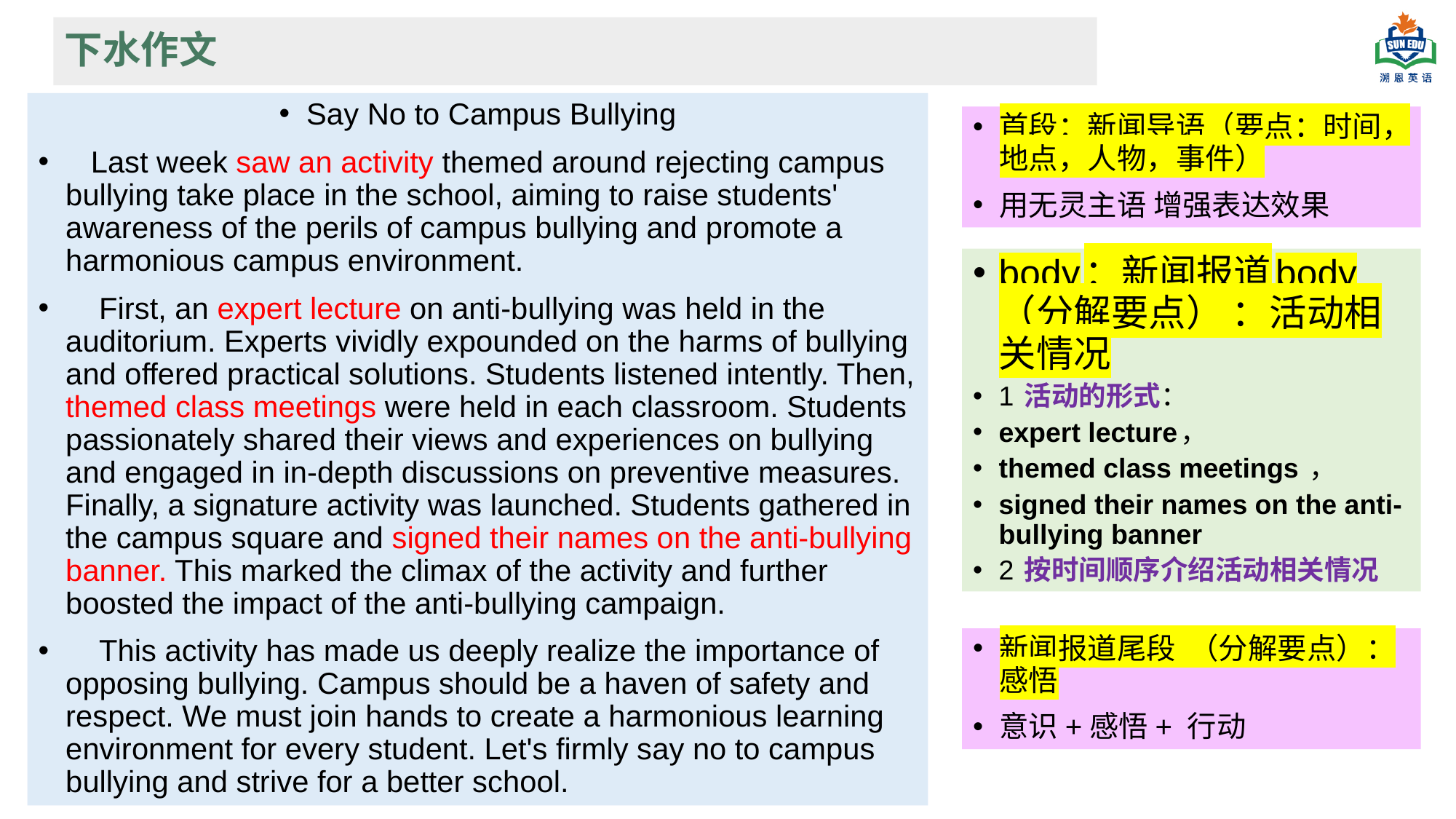

下水作文
Say No to Campus Bullying
   Last week saw an activity themed around rejecting campus bullying take place in the school, aiming to raise students' awareness of the perils of campus bullying and promote a harmonious campus environment.
    First, an expert lecture on anti-bullying was held in the auditorium. Experts vividly expounded on the harms of bullying and offered practical solutions. Students listened intently. Then, themed class meetings were held in each classroom. Students passionately shared their views and experiences on bullying and engaged in in-depth discussions on preventive measures. Finally, a signature activity was launched. Students gathered in the campus square and signed their names on the anti-bullying banner. This marked the climax of the activity and further boosted the impact of the anti-bullying campaign.
    This activity has made us deeply realize the importance of opposing bullying. Campus should be a haven of safety and respect. We must join hands to create a harmonious learning environment for every student. Let's firmly say no to campus bullying and strive for a better school.
首段：新闻导语（要点：时间，地点，人物，事件）
用无灵主语 增强表达效果
body：新闻报道body （分解要点） ：活动相关情况
1 活动的形式：
expert lecture，
themed class meetings ，
signed their names on the anti-bullying banner
2 按时间顺序介绍活动相关情况
新闻报道尾段  （分解要点）：感悟
意识+感悟+ 行动